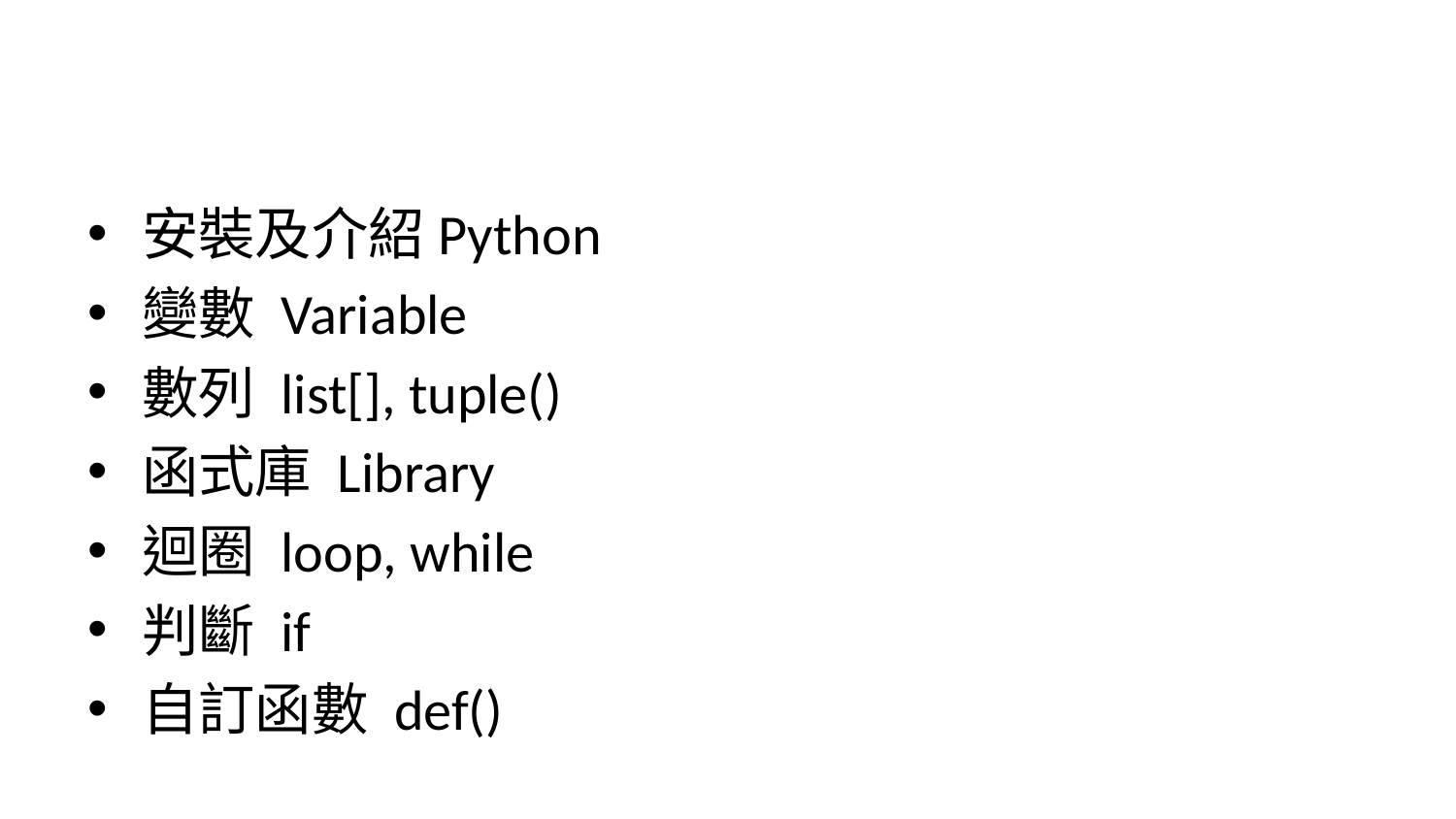

#
安裝及介紹Python
變數 Variable
數列 list[], tuple()
函式庫 Library
迴圈 loop, while
判斷 if
自訂函數 def()